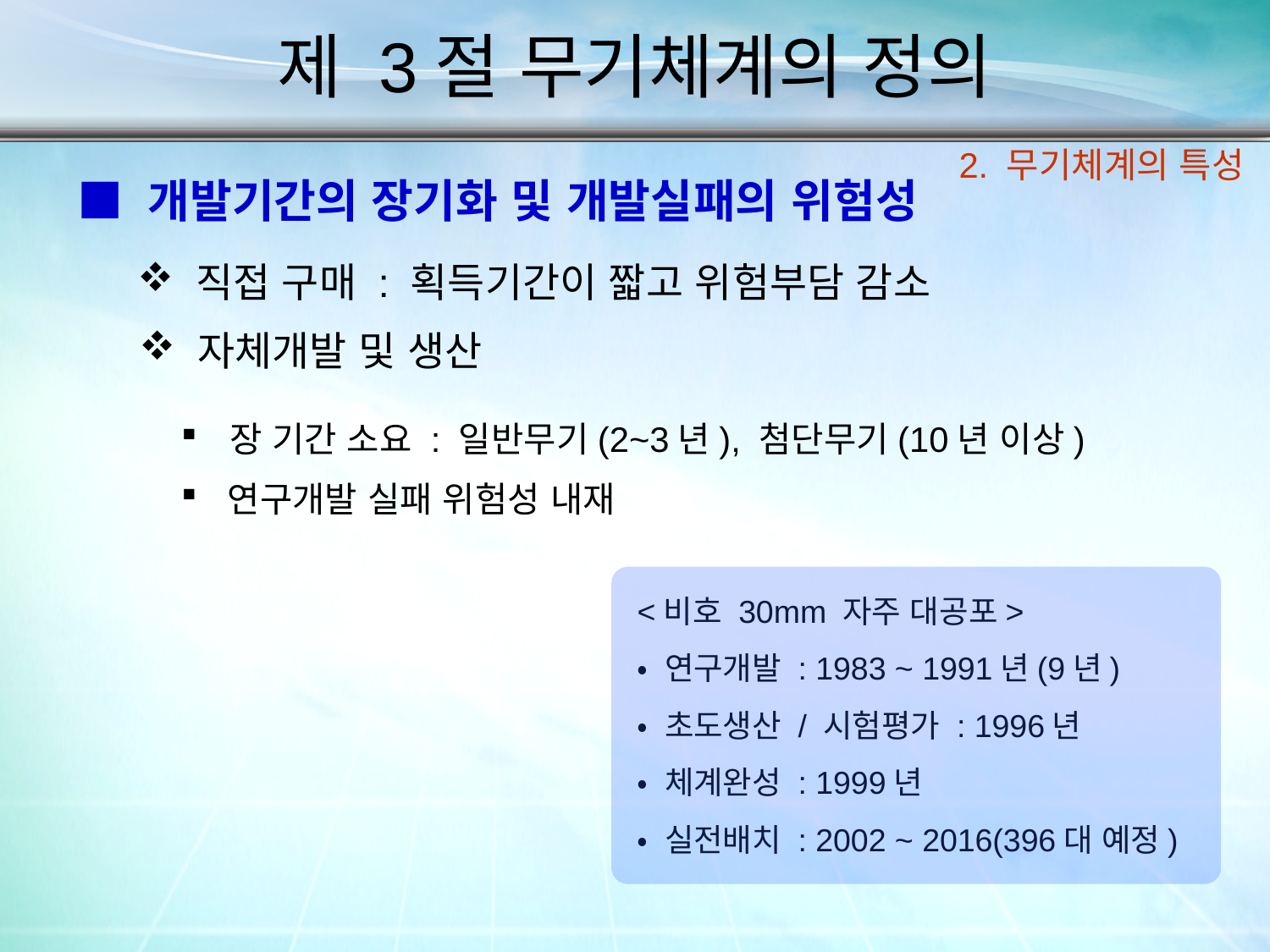

제 3절 무기체계의 정의
2. 무기체계의 특성
■ 개발기간의 장기화 및 개발실패의 위험성
 직접 구매 : 획득기간이 짧고 위험부담 감소

 자체개발 및 생산
 장 기간 소요 : 일반무기(2~3년), 첨단무기(10년 이상)
 연구개발 실패 위험성 내재
<비호 30mm 자주 대공포>
• 연구개발 : 1983 ~ 1991년(9년)
• 초도생산 / 시험평가 : 1996년
• 체계완성 : 1999년
• 실전배치 : 2002 ~ 2016(396대 예정)